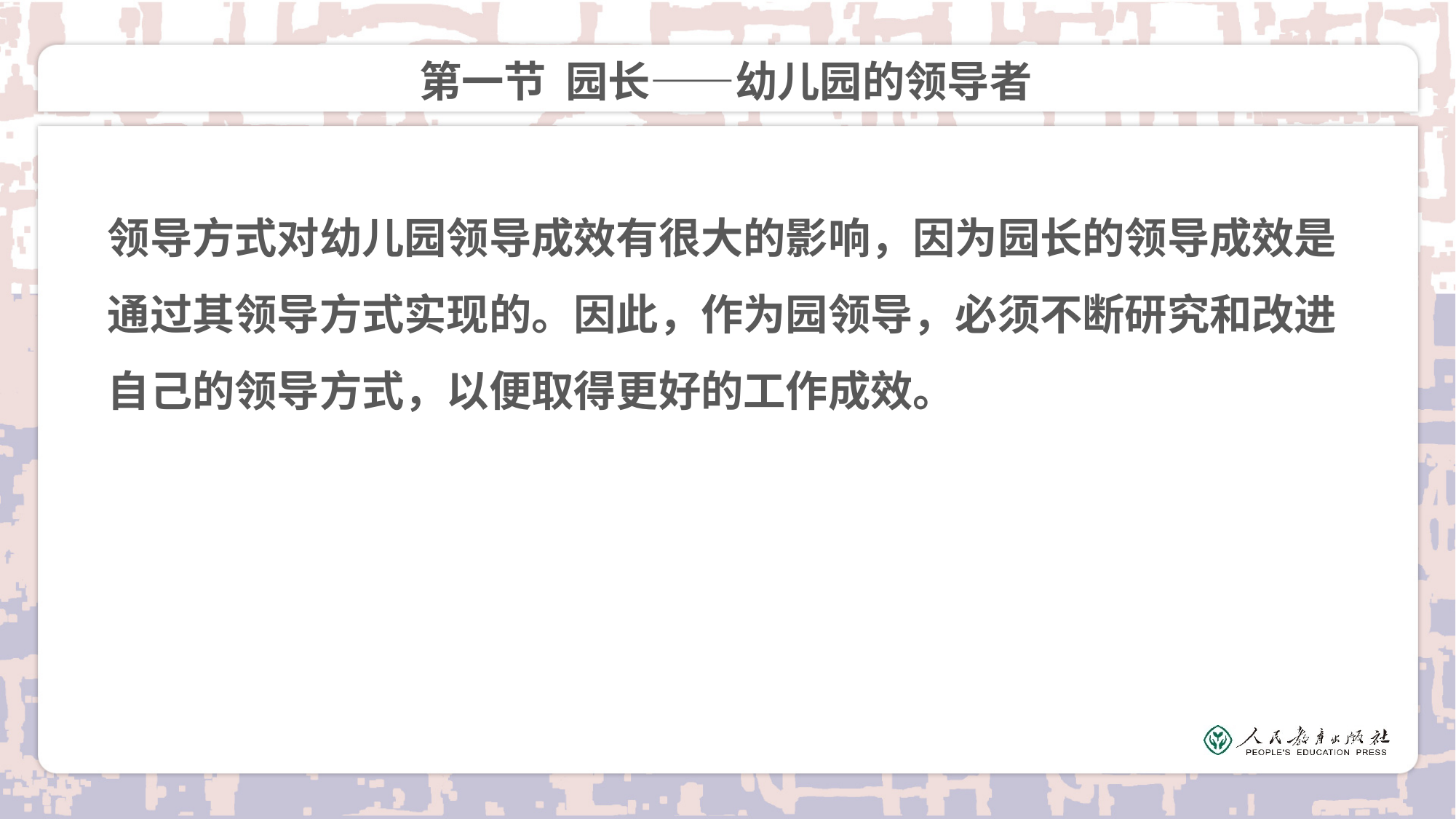

# 第一节  园长——幼儿园的领导者
领导方式对幼儿园领导成效有很大的影响，因为园长的领导成效是通过其领导方式实现的。因此，作为园领导，必须不断研究和改进自己的领导方式，以便取得更好的工作成效。